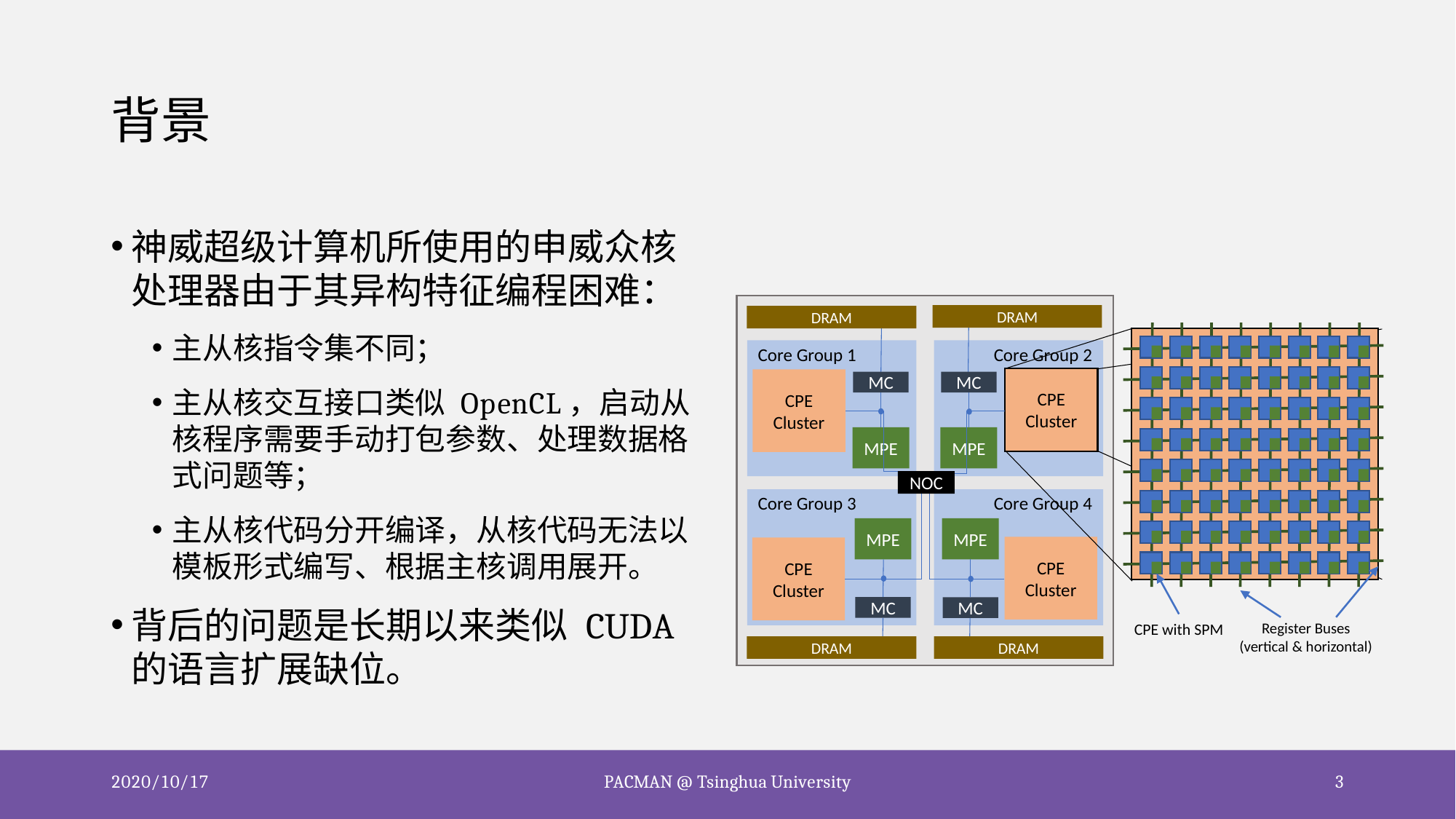

# 背景
神威超级计算机所使用的申威众核处理器由于其异构特征编程困难：
主从核指令集不同；
主从核交互接口类似 OpenCL，启动从核程序需要手动打包参数、处理数据格式问题等；
主从核代码分开编译，从核代码无法以模板形式编写、根据主核调用展开。
背后的问题是长期以来类似 CUDA 的语言扩展缺位。

DRAM
DRAM
Core Group 1

Core Group 2

CPE Cluster
CPE Cluster
MC
MC

MPE
MPE
NOC
Core Group 3

Core Group 4

MPE
MPE
CPE Cluster
CPE Cluster

MC
MC
DRAM
DRAM

Register Buses
(vertical & horizontal)
CPE with SPM
2020/10/17
PACMAN @ Tsinghua University
3